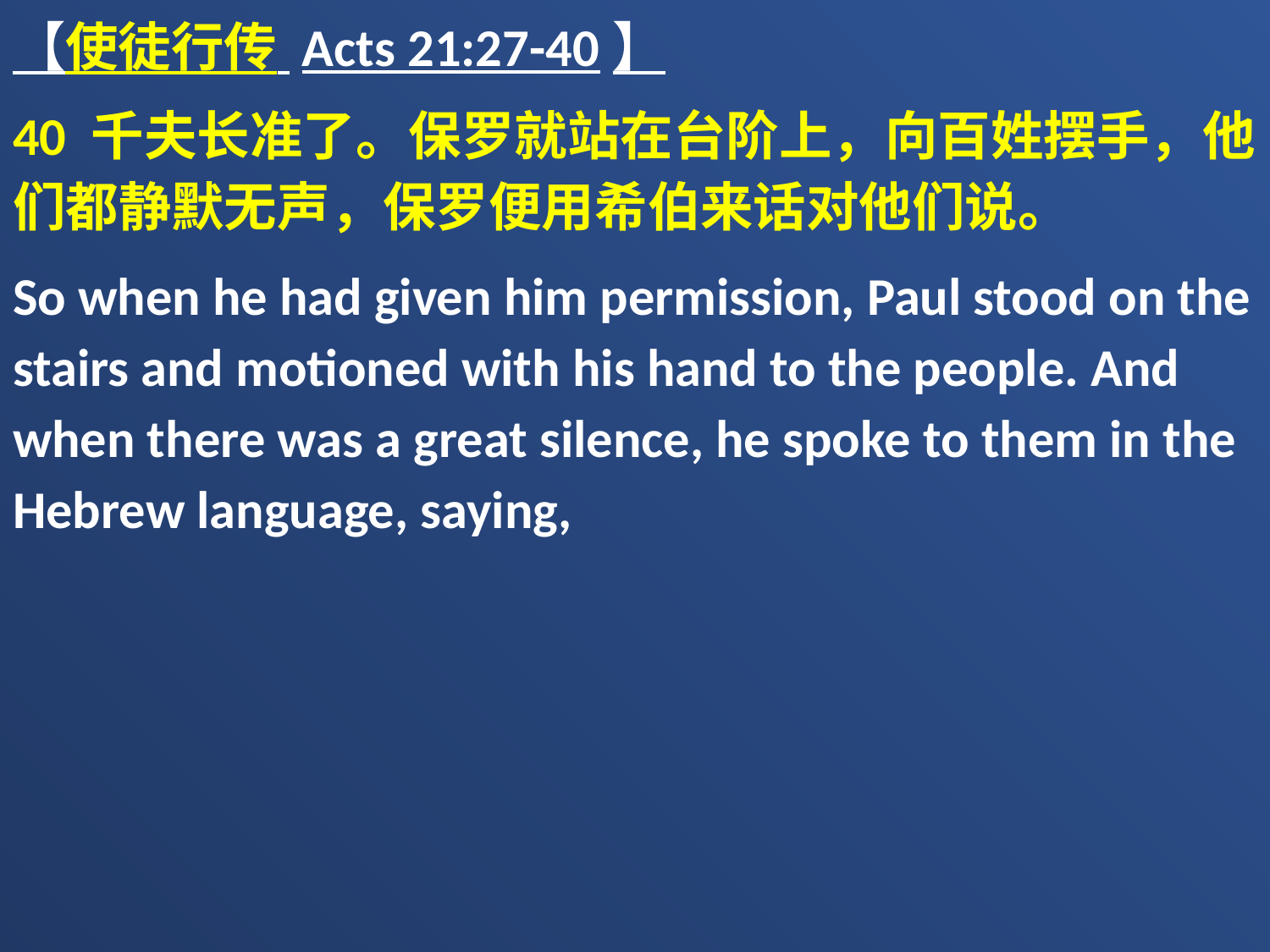

【使徒行传 Acts 21:27-40】
40 千夫长准了。保罗就站在台阶上，向百姓摆手，他们都静默无声，保罗便用希伯来话对他们说。
So when he had given him permission, Paul stood on the stairs and motioned with his hand to the people. And when there was a great silence, he spoke to them in the Hebrew language, saying,